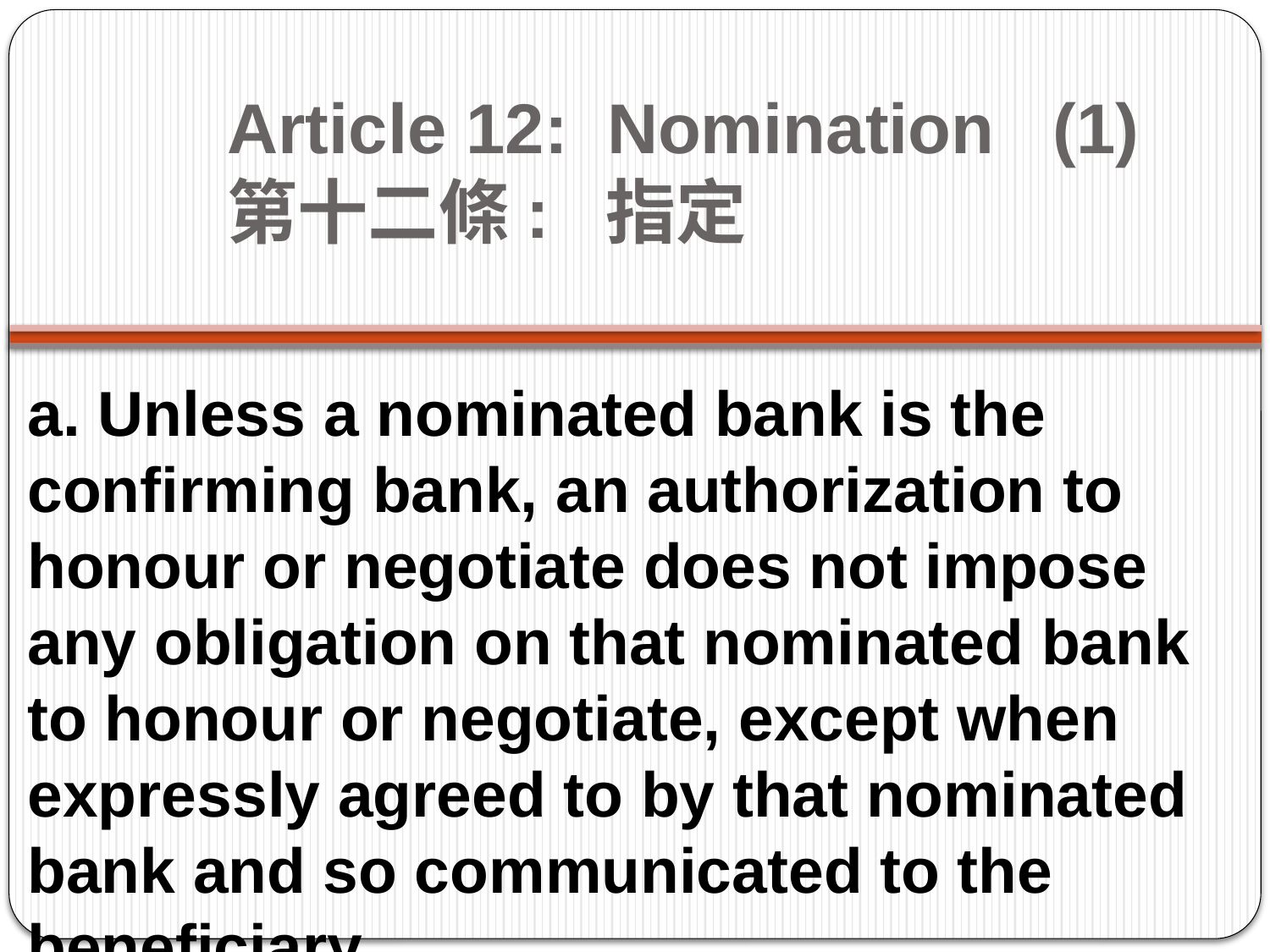

# Article 12:  Nomination   (1) 第十二條:  指定
a. Unless a nominated bank is the confirming bank, an authorization to honour or negotiate does not impose any obligation on that nominated bank to honour or negotiate, except when expressly agreed to by that nominated bank and so communicated to the beneficiary.